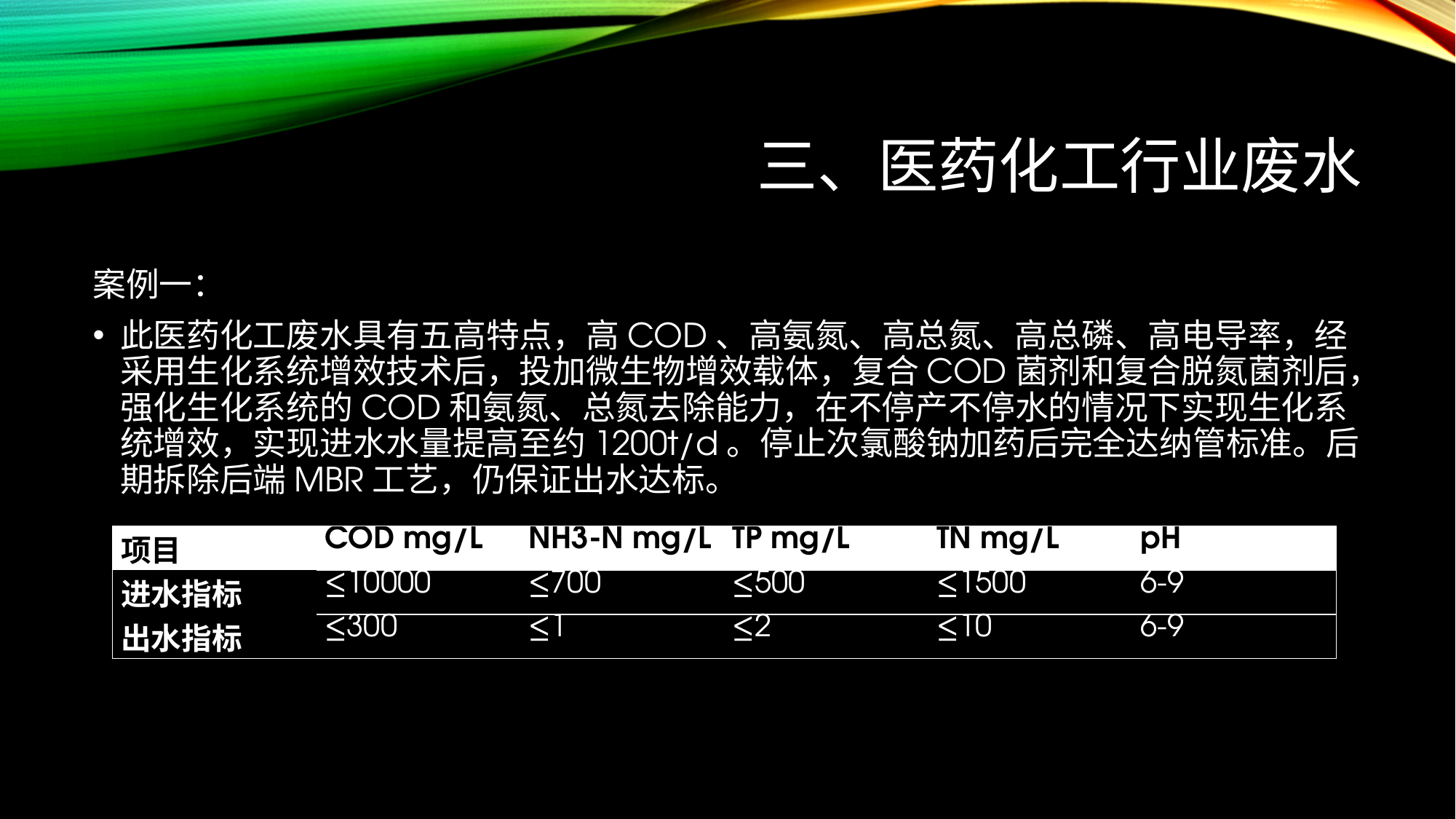

# 三、医药化工行业废水
案例一：
此医药化工废水具有五高特点，高COD、高氨氮、高总氮、高总磷、高电导率，经采用生化系统增效技术后，投加微生物增效载体，复合COD菌剂和复合脱氮菌剂后，强化生化系统的COD和氨氮、总氮去除能力，在不停产不停水的情况下实现生化系统增效，实现进水水量提高至约1200t/d。停止次氯酸钠加药后完全达纳管标准。后期拆除后端MBR工艺，仍保证出水达标。

| 项目 | COD mg/L | NH3-N mg/L | TP mg/L | TN mg/L | pH |
| --- | --- | --- | --- | --- | --- |
| 进水指标 | ≤10000 | ≤700 | ≤500 | ≤1500 | 6-9 |
| 出水指标 | ≤300 | ≤1 | ≤2 | ≤10 | 6-9 |